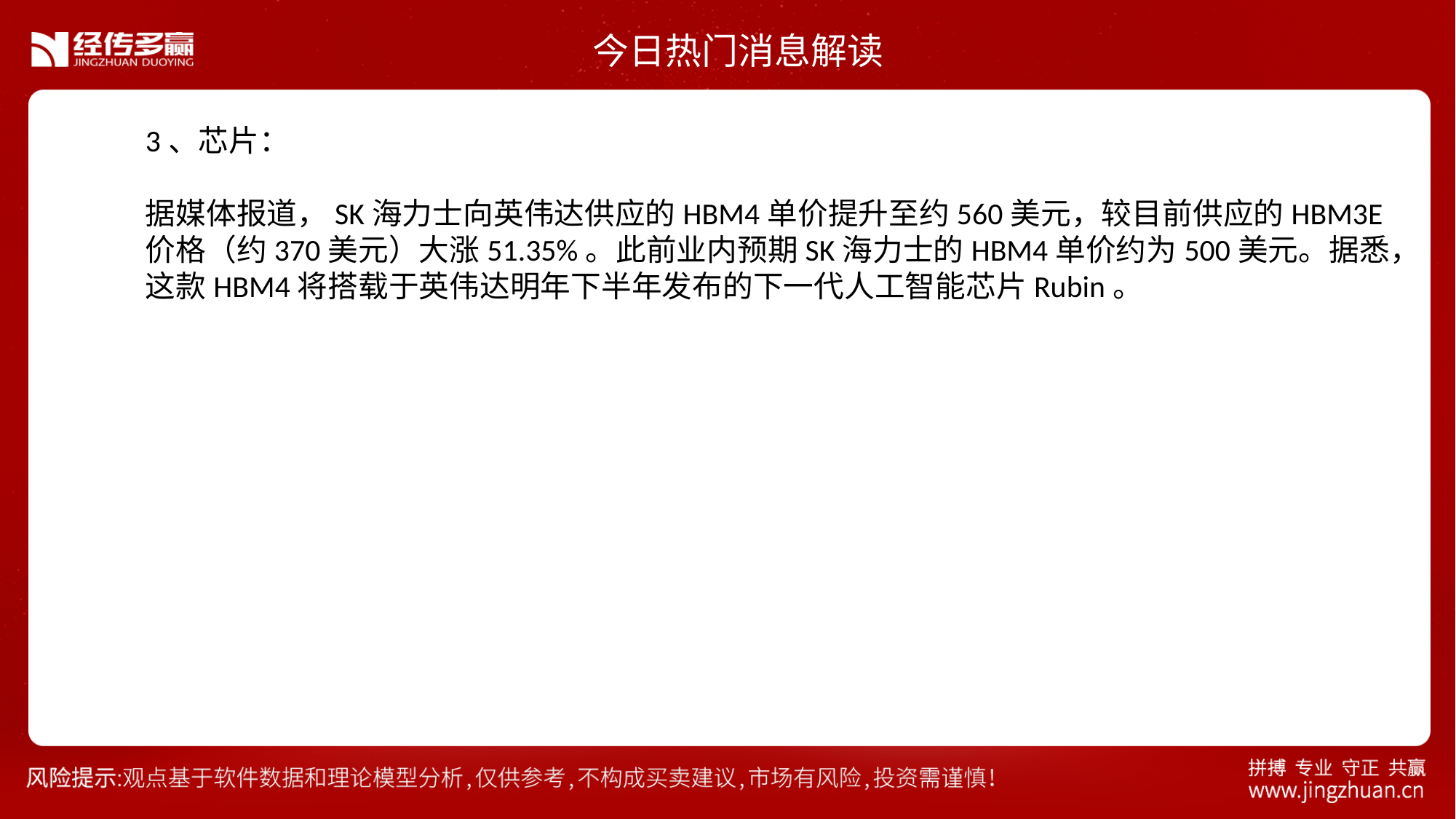

今日热门消息解读
3、芯片：

据媒体报道，SK海力士向英伟达供应的HBM4单价提升至约560美元，较目前供应的HBM3E价格（约370美元）大涨51.35%。此前业内预期SK海力士的HBM4单价约为500美元。据悉，这款HBM4将搭载于英伟达明年下半年发布的下一代人工智能芯片Rubin。